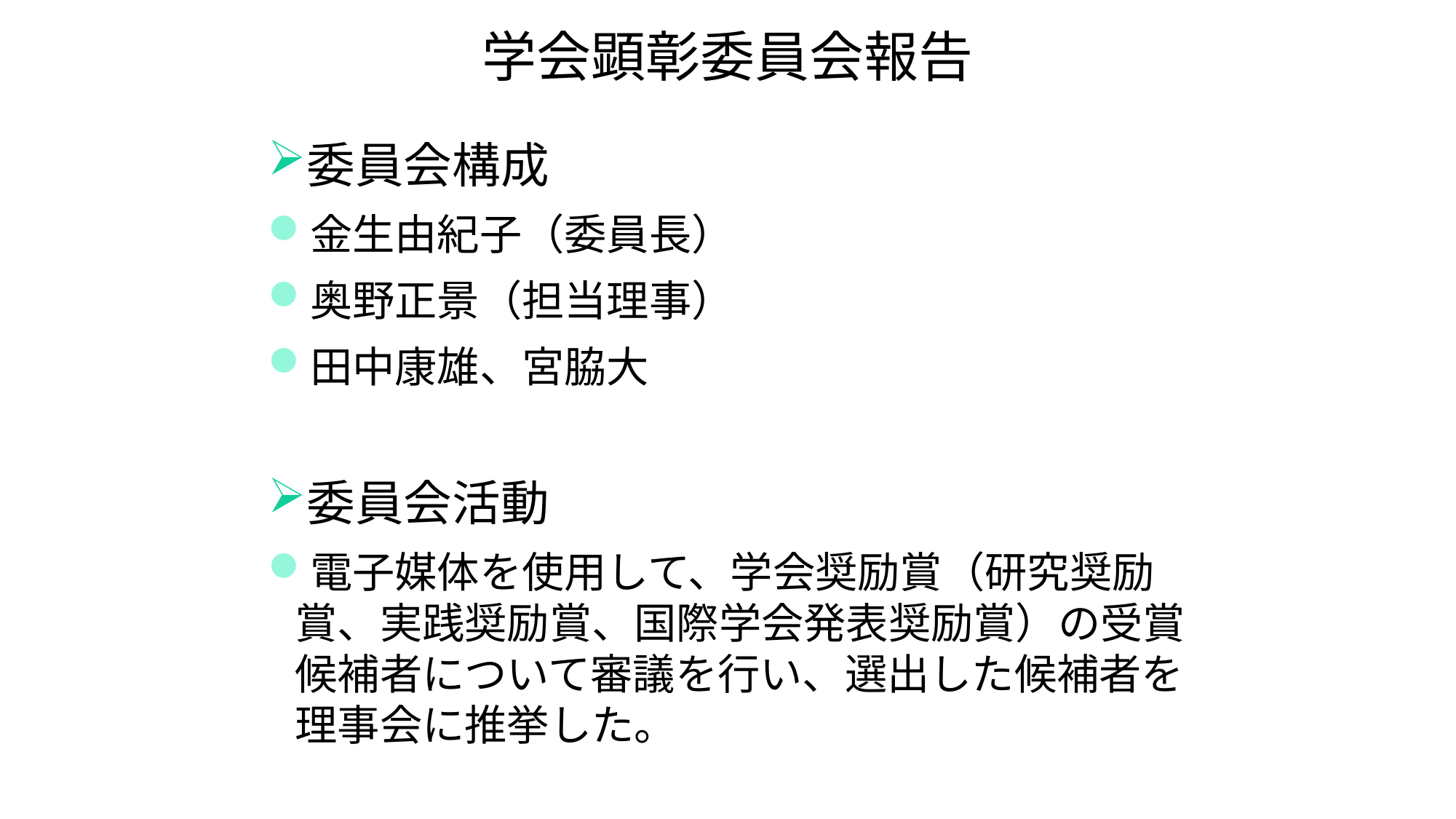

# 学会顕彰委員会報告
委員会構成
金生由紀子（委員長）
奥野正景（担当理事）
田中康雄、宮脇大

委員会活動
電子媒体を使用して、学会奨励賞（研究奨励賞、実践奨励賞、国際学会発表奨励賞）の受賞候補者について審議を行い、選出した候補者を理事会に推挙した。